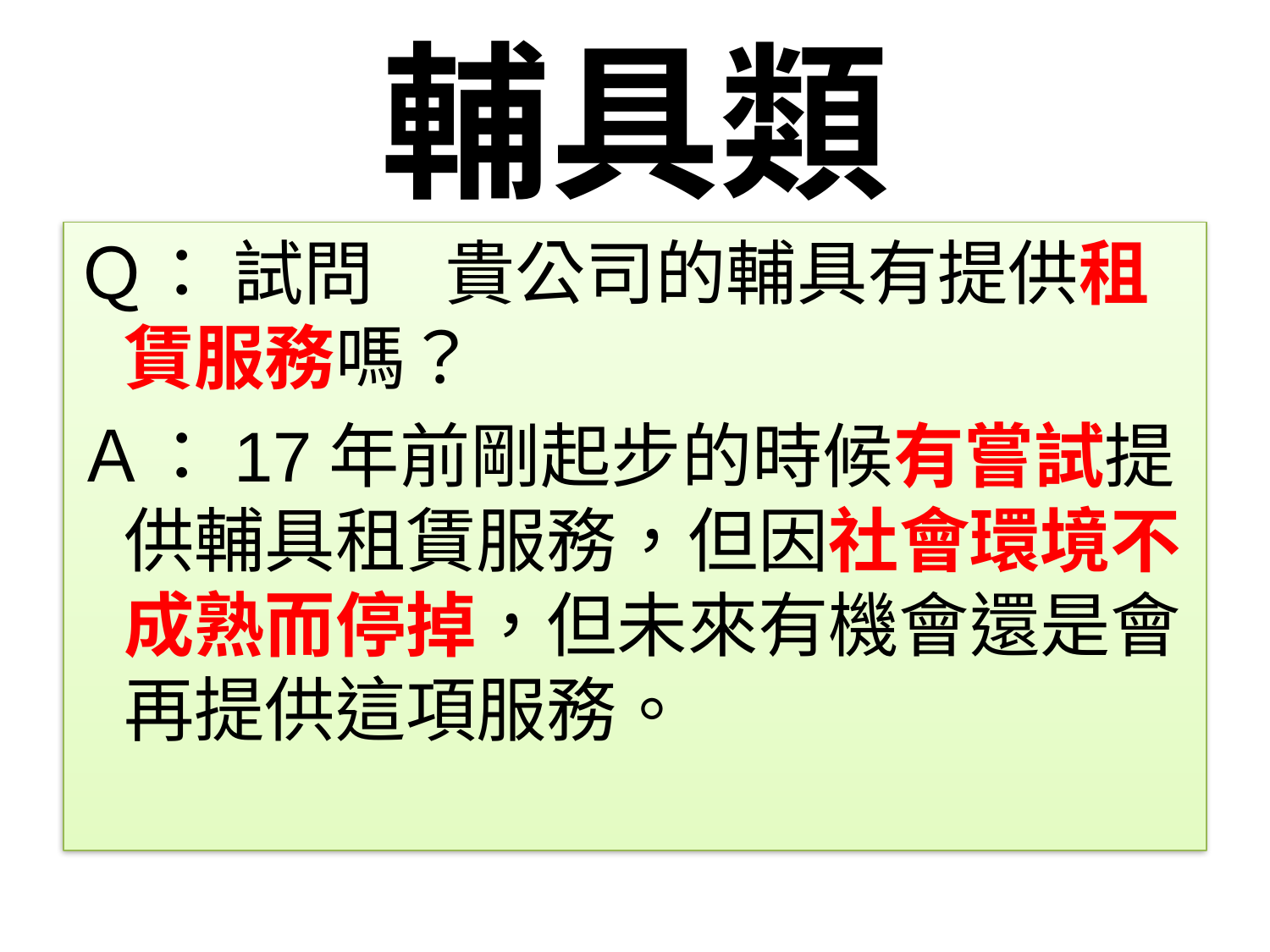

# 輔具類
Ｑ： 試問　貴公司的輔具有提供租賃服務嗎？
Ａ：17年前剛起步的時候有嘗試提供輔具租賃服務，但因社會環境不成熟而停掉，但未來有機會還是會再提供這項服務。